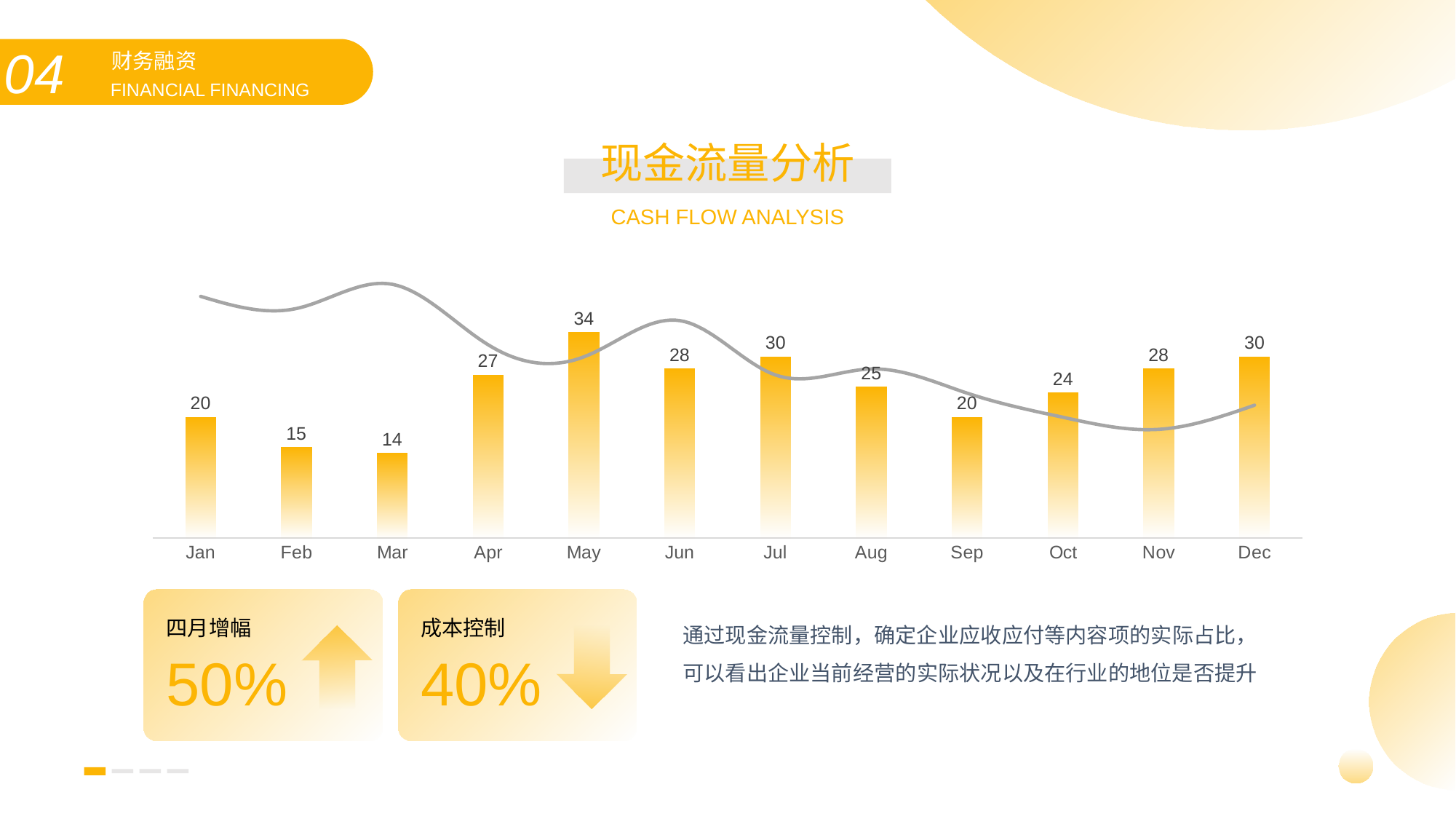

财务融资
FINANCIAL FINANCING
现金流量分析

CASH FLOW ANALYSIS

### Chart

| Category | 系列 1 | 系列 2 |
|---|---|---|
| Jan | 20.0 | 40.0 |
| Feb | 15.0 | 38.0 |
| Mar | 14.0 | 42.0 |
| Apr | 27.0 | 32.0 |
| May | 34.0 | 30.0 |
| Jun | 28.0 | 36.0 |
| Jul | 30.0 | 27.0 |
| Aug | 25.0 | 28.0 |
| Sep | 20.0 | 24.0 |
| Oct | 24.0 | 20.0 |
| Nov | 28.0 | 18.0 |
| Dec | 30.0 | 22.0 |

四月增幅
成本控制
通过现金流量控制，确定企业应收应付等内容项的实际占比，可以看出企业当前经营的实际状况以及在行业的地位是否提升

50%
40%